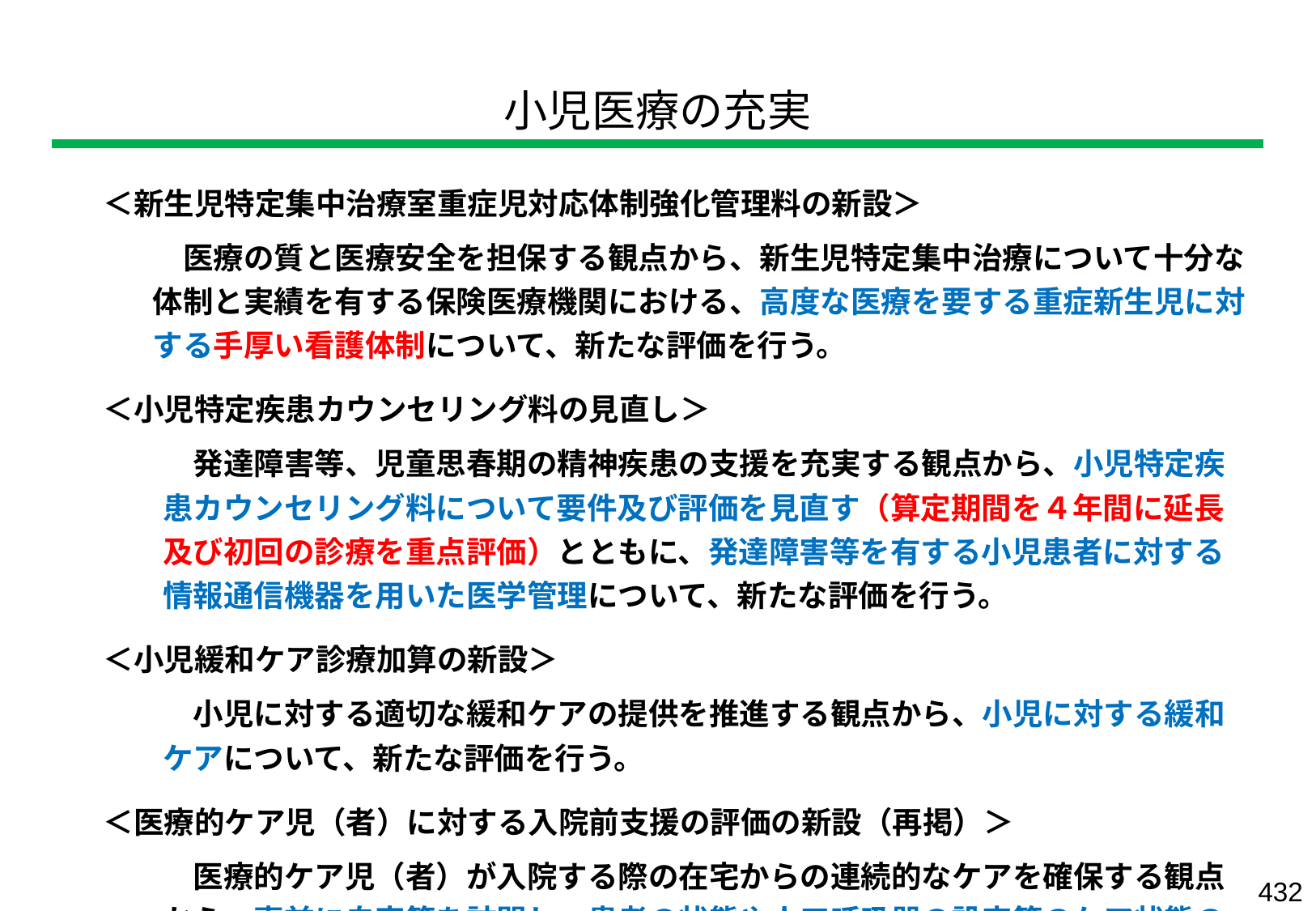

| 小児医療の充実 |
| --- |
| ＜新生児特定集中治療室重症児対応体制強化管理料の新設＞ 　医療の質と医療安全を担保する観点から、新生児特定集中治療について十分な体制と実績を有する保険医療機関における、高度な医療を要する重症新生児に対する手厚い看護体制について、新たな評価を行う。 ＜小児特定疾患カウンセリング料の見直し＞ 　発達障害等、児童思春期の精神疾患の支援を充実する観点から、小児特定疾患カウンセリング料について要件及び評価を見直す（算定期間を４年間に延長及び初回の診療を重点評価）とともに、発達障害等を有する小児患者に対する情報通信機器を用いた医学管理について、新たな評価を行う。 ＜小児緩和ケア診療加算の新設＞ 　小児に対する適切な緩和ケアの提供を推進する観点から、小児に対する緩和ケアについて、新たな評価を行う。 ＜医療的ケア児（者）に対する入院前支援の評価の新設（再掲）＞ 　医療的ケア児（者）が入院する際の在宅からの連続的なケアを確保する観点から、事前に自宅等を訪問し、患者の状態や人工呼吸器の設定等のケア状態の把握を行った場合について、医療的ケア（児）入院前支援加算を新設する。 |
| --- |
432